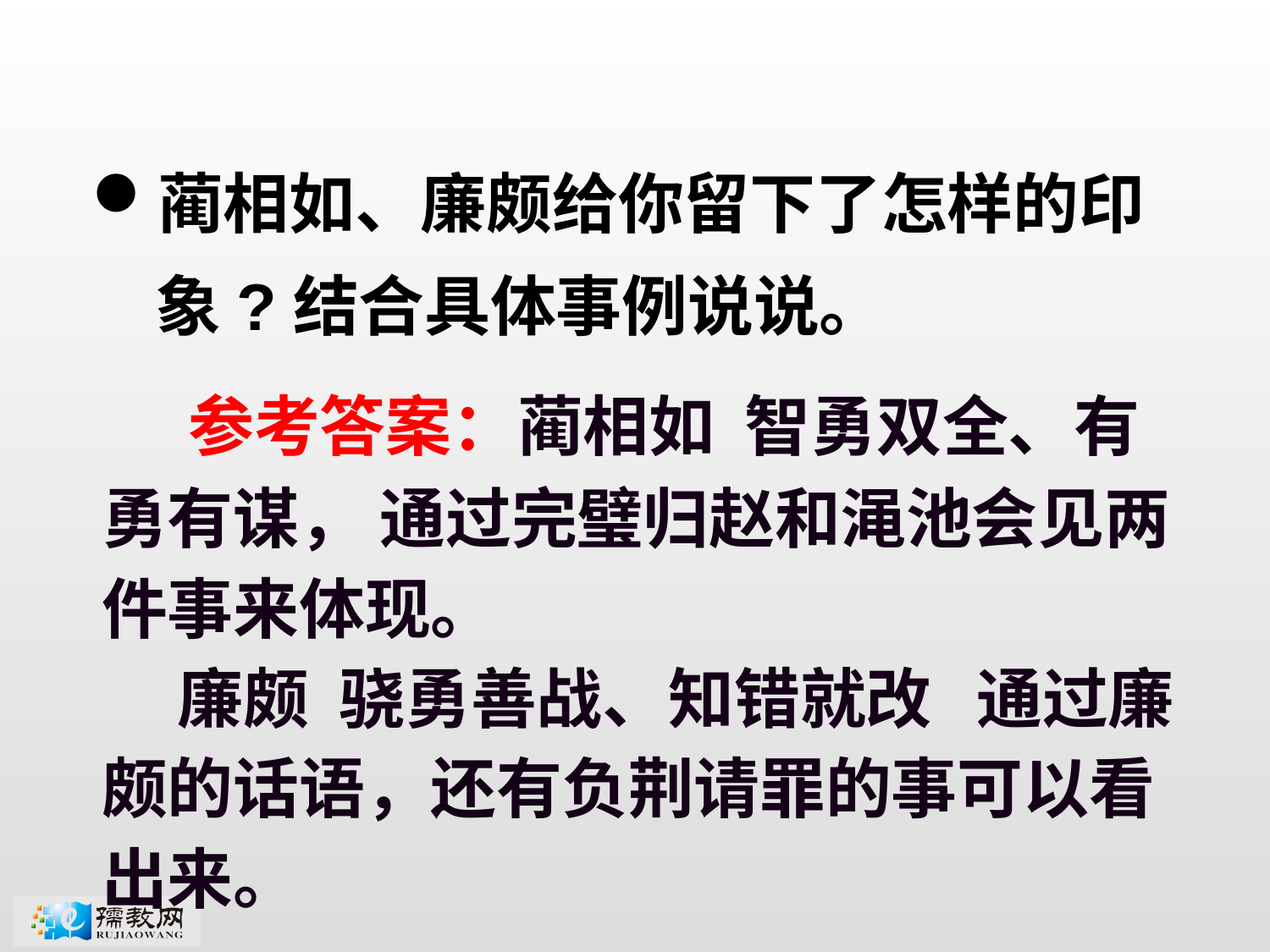

蔺相如、廉颇给你留下了怎样的印象?结合具体事例说说。
    参考答案：蔺相如  智勇双全、有勇有谋， 通过完璧归赵和渑池会见两件事来体现。
    廉颇  骁勇善战、知错就改   通过廉颇的话语，还有负荆请罪的事可以看出来。